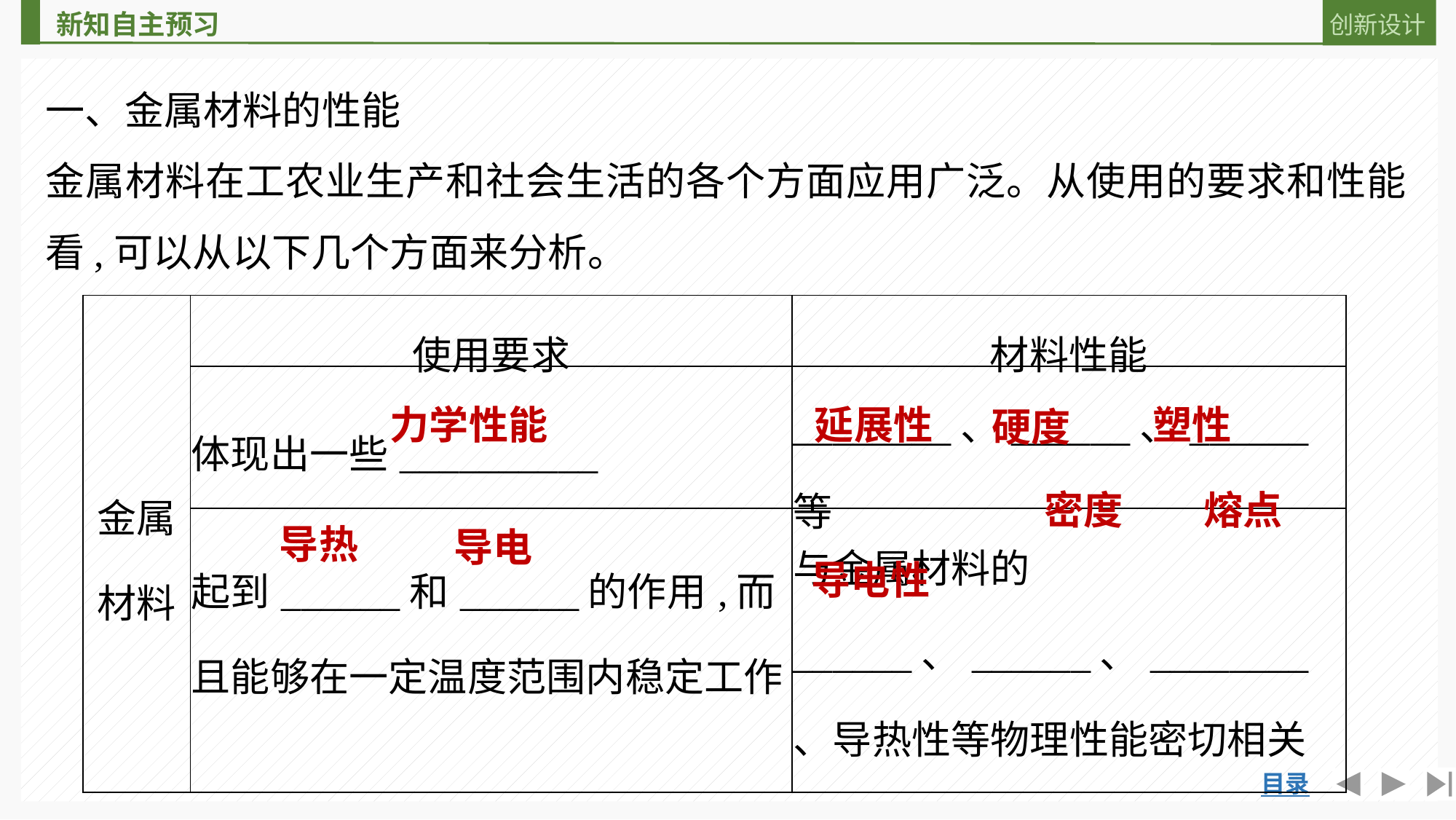

一、金属材料的性能
金属材料在工农业生产和社会生活的各个方面应用广泛。从使用的要求和性能看,可以从以下几个方面来分析。
| 金属材料 | 使用要求 | 材料性能 |
| --- | --- | --- |
|  | 体现出一些\_\_\_\_\_\_\_\_\_\_ | \_\_\_\_\_\_\_\_、\_\_\_\_\_\_、\_\_\_\_\_\_等 |
|  | 起到\_\_\_\_\_\_和\_\_\_\_\_\_的作用,而且能够在一定温度范围内稳定工作 | 与金属材料的\_\_\_\_\_\_、\_\_\_\_\_\_、\_\_\_\_\_\_\_\_、导热性等物理性能密切相关 |
力学性能
塑性
延展性
硬度
熔点
密度
导热
导电
导电性